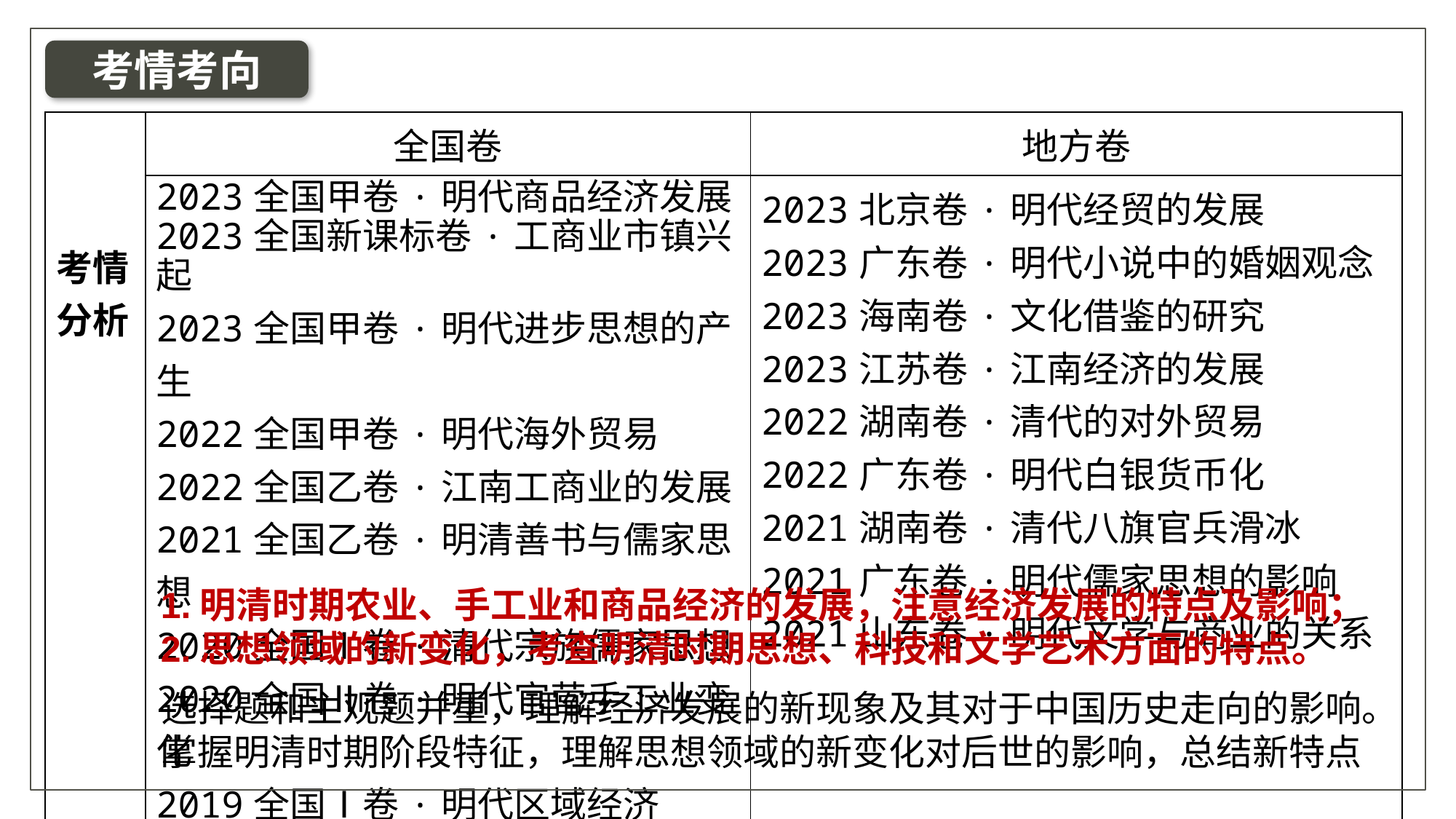

考情考向
| 考情分析 | 全国卷 | 地方卷 |
| --- | --- | --- |
|  | 2023全国甲卷·明代商品经济发展 2023全国新课标卷·工商业市镇兴起 2023全国甲卷·明代进步思想的产生 2022全国甲卷·明代海外贸易 2022全国乙卷·江南工商业的发展 2021全国乙卷·明清善书与儒家思想 2020全国Ⅰ卷·清代宗族儒家思想 2020全国Ⅱ卷·明代官营手工业变化 2019全国Ⅰ卷·明代区域经济 | 2023北京卷·明代经贸的发展 2023广东卷·明代小说中的婚姻观念 2023海南卷·文化借鉴的研究 2023江苏卷·江南经济的发展 2022湖南卷·清代的对外贸易 2022广东卷·明代白银货币化 2021湖南卷·清代八旗官兵滑冰 2021广东卷·明代儒家思想的影响 2021山东卷·明代文学与商业的关系 |
| 考向 分析 |  |  |
| 考查方式 |  |  |
1.明清时期农业、手工业和商品经济的发展，注意经济发展的特点及影响；
2.思想领域的新变化，考查明清时期思想、科技和文学艺术方面的特点。
选择题和主观题并重，理解经济发展的新现象及其对于中国历史走向的影响。掌握明清时期阶段特征，理解思想领域的新变化对后世的影响，总结新特点